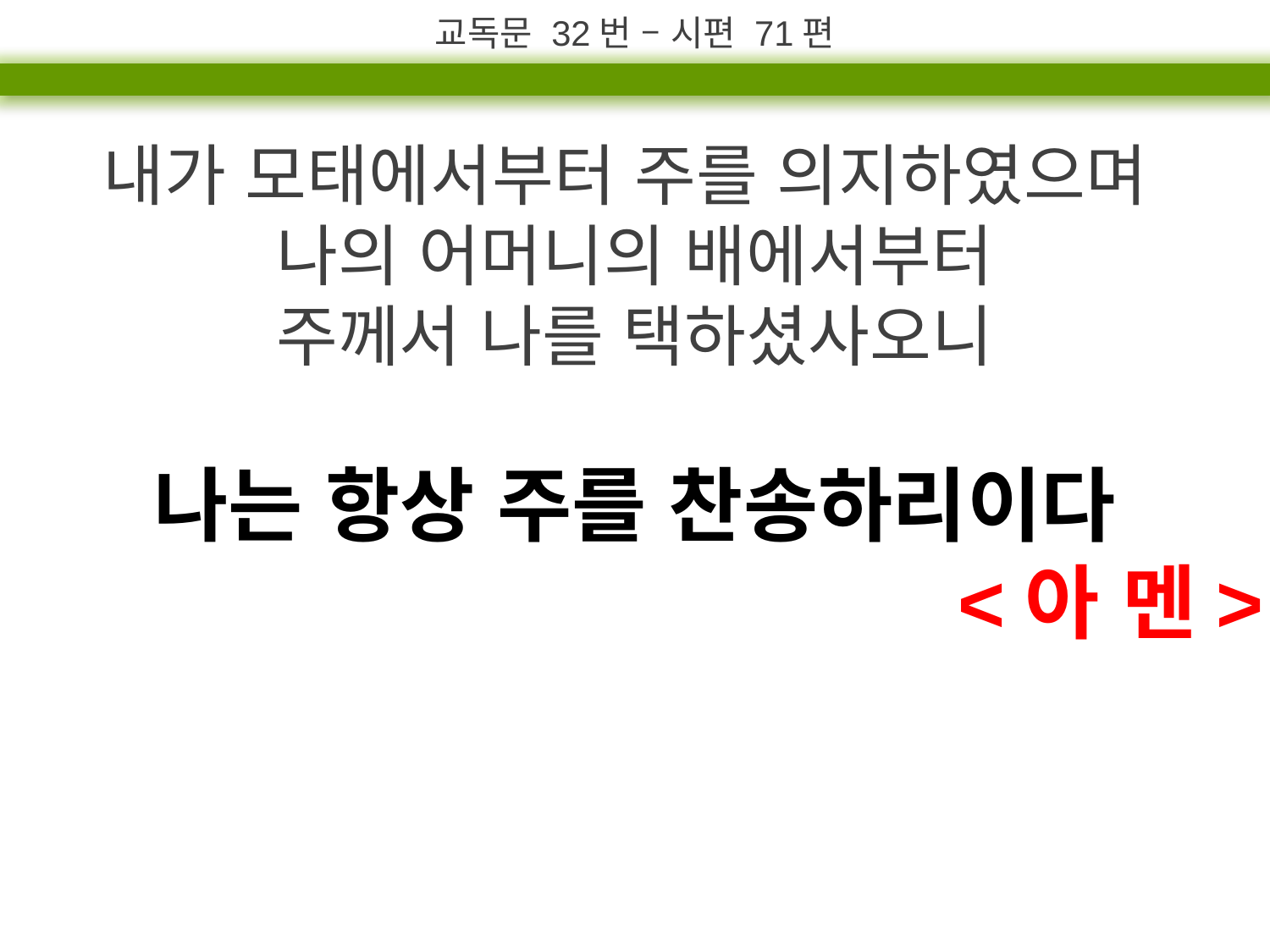

교독문 32번 – 시편 71편

내가 모태에서부터 주를 의지하였으며
나의 어머니의 배에서부터
주께서 나를 택하셨사오니
나는 항상 주를 찬송하리이다
<아 멘>